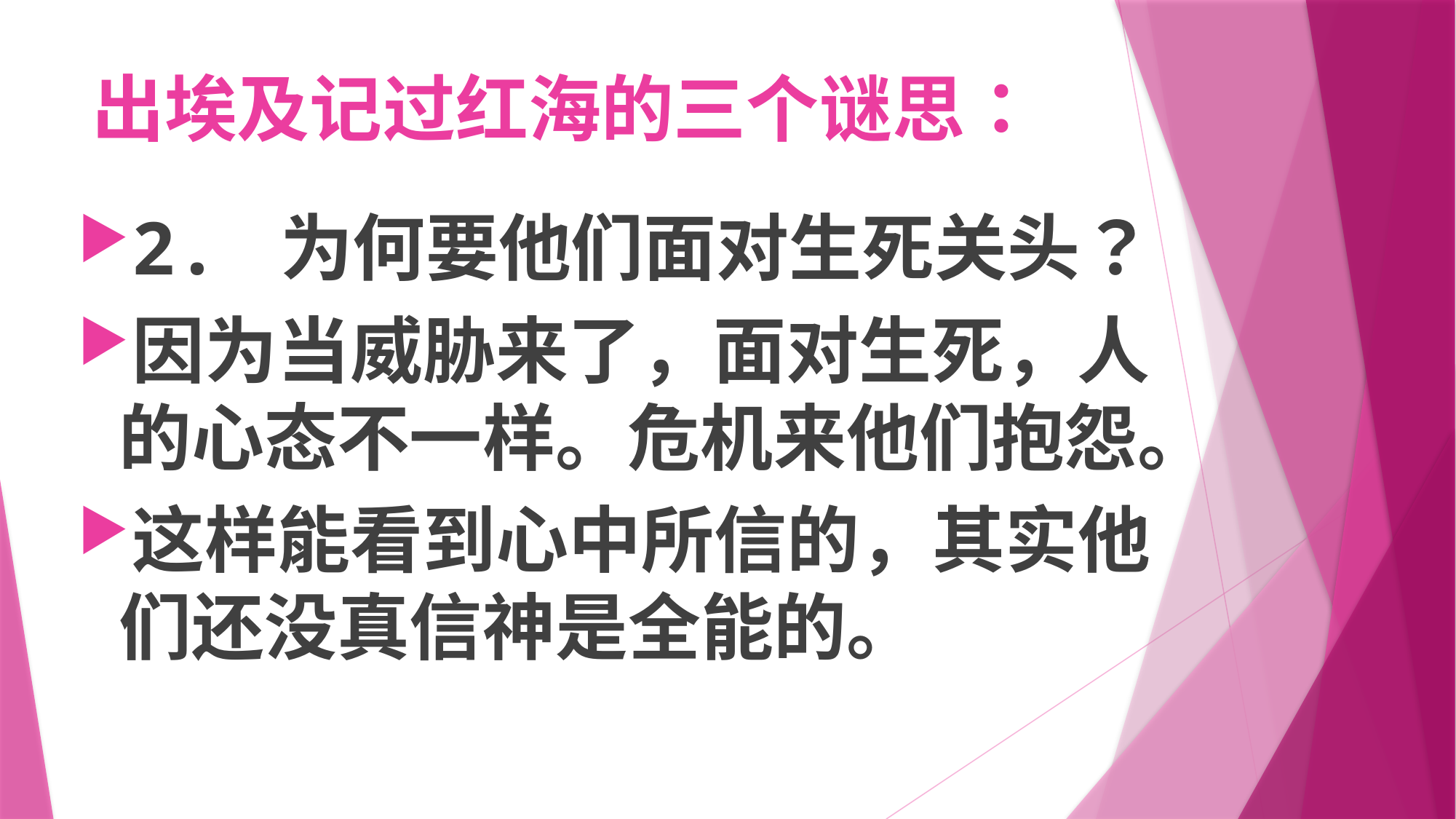

# 出埃及记过红海的三个谜思：
2. 为何要他们面对生死关头？
因为当威胁来了，面对生死，人的心态不一样。危机来他们抱怨。
这样能看到心中所信的，其实他们还没真信神是全能的。